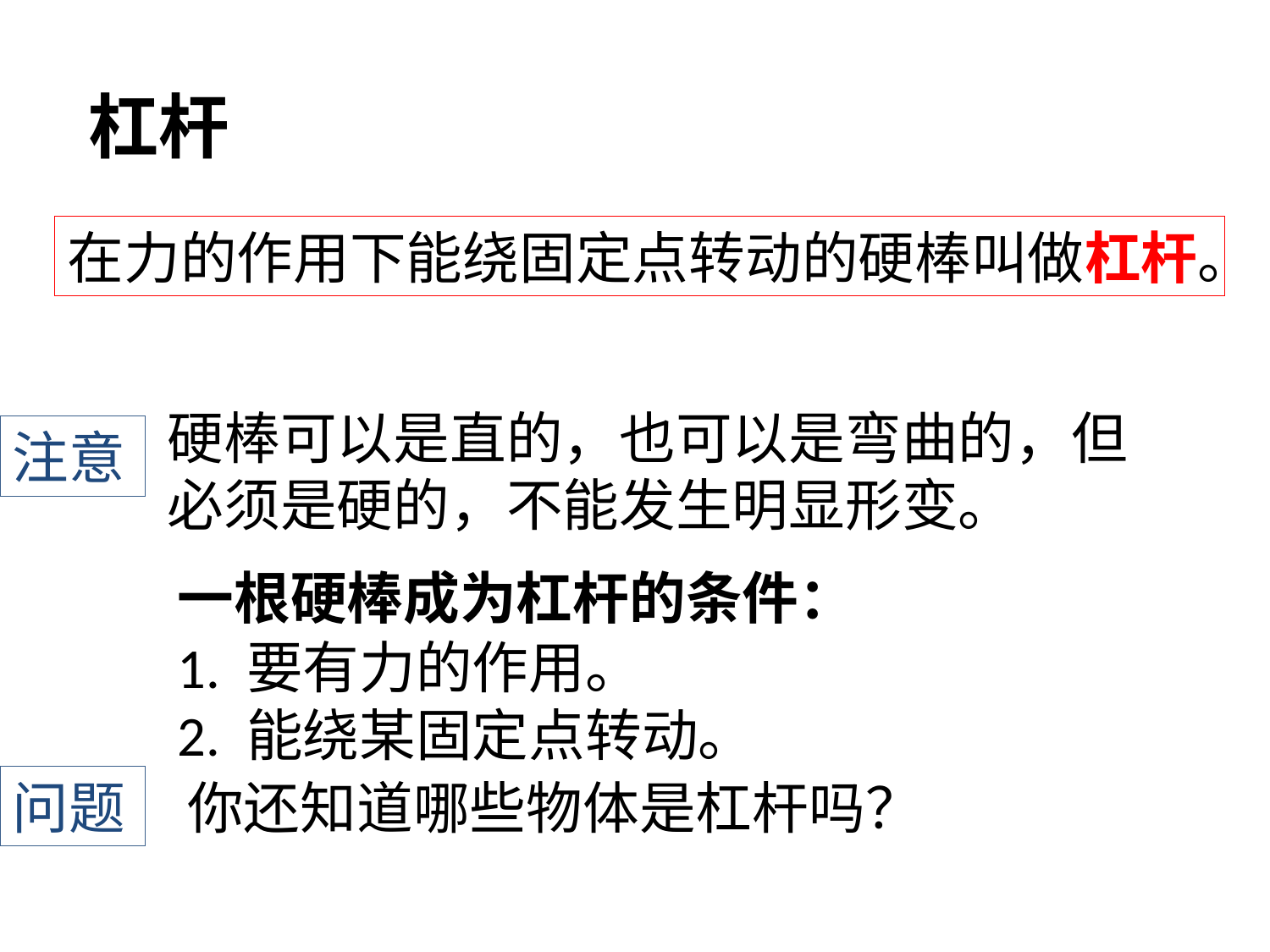

杠杆
在力的作用下能绕固定点转动的硬棒叫做杠杆。
硬棒可以是直的，也可以是弯曲的，但必须是硬的，不能发生明显形变。
注意
一根硬棒成为杠杆的条件：
1. 要有力的作用。
2. 能绕某固定点转动。
问题
你还知道哪些物体是杠杆吗？